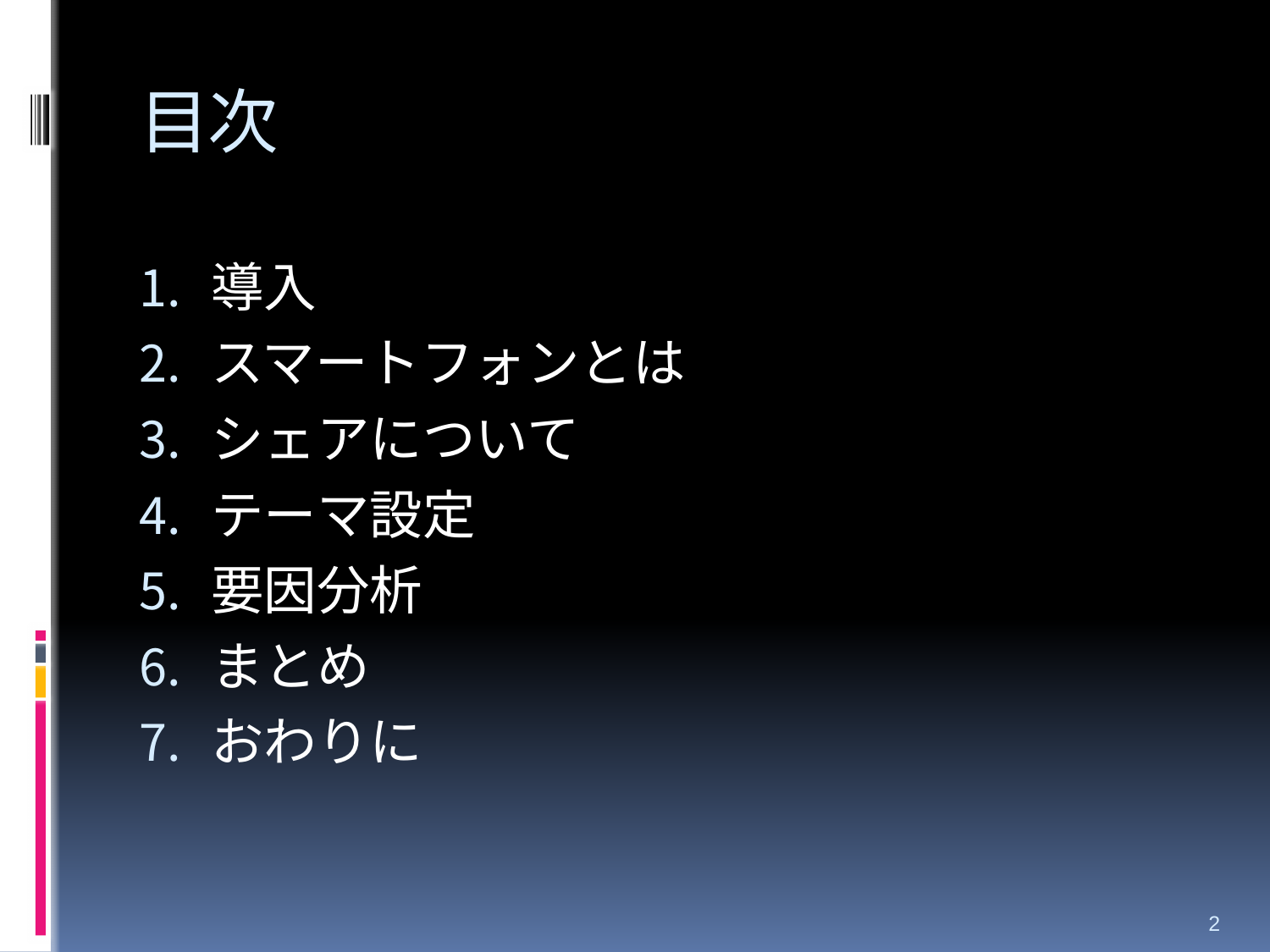

# 目次
導入
スマートフォンとは
シェアについて
テーマ設定
要因分析
まとめ
おわりに
2